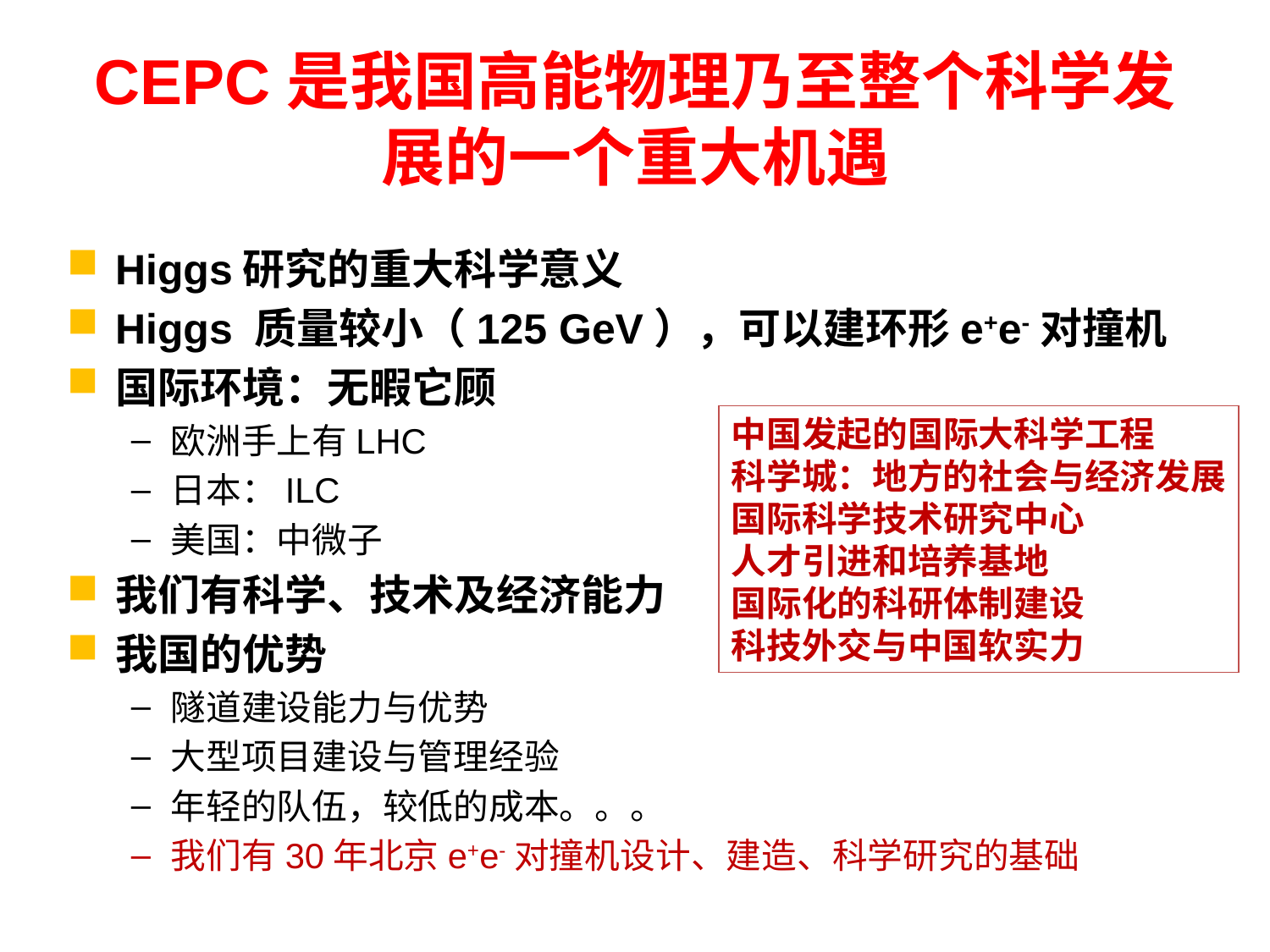

# CEPC是我国高能物理乃至整个科学发展的一个重大机遇
Higgs研究的重大科学意义
Higgs 质量较小（125 GeV），可以建环形e+e-对撞机
国际环境：无暇它顾
欧洲手上有LHC
日本：ILC
美国：中微子
我们有科学、技术及经济能力
我国的优势
隧道建设能力与优势
大型项目建设与管理经验
年轻的队伍，较低的成本。。。
我们有30年北京e+e-对撞机设计、建造、科学研究的基础
中国发起的国际大科学工程
科学城：地方的社会与经济发展
国际科学技术研究中心
人才引进和培养基地
国际化的科研体制建设
科技外交与中国软实力